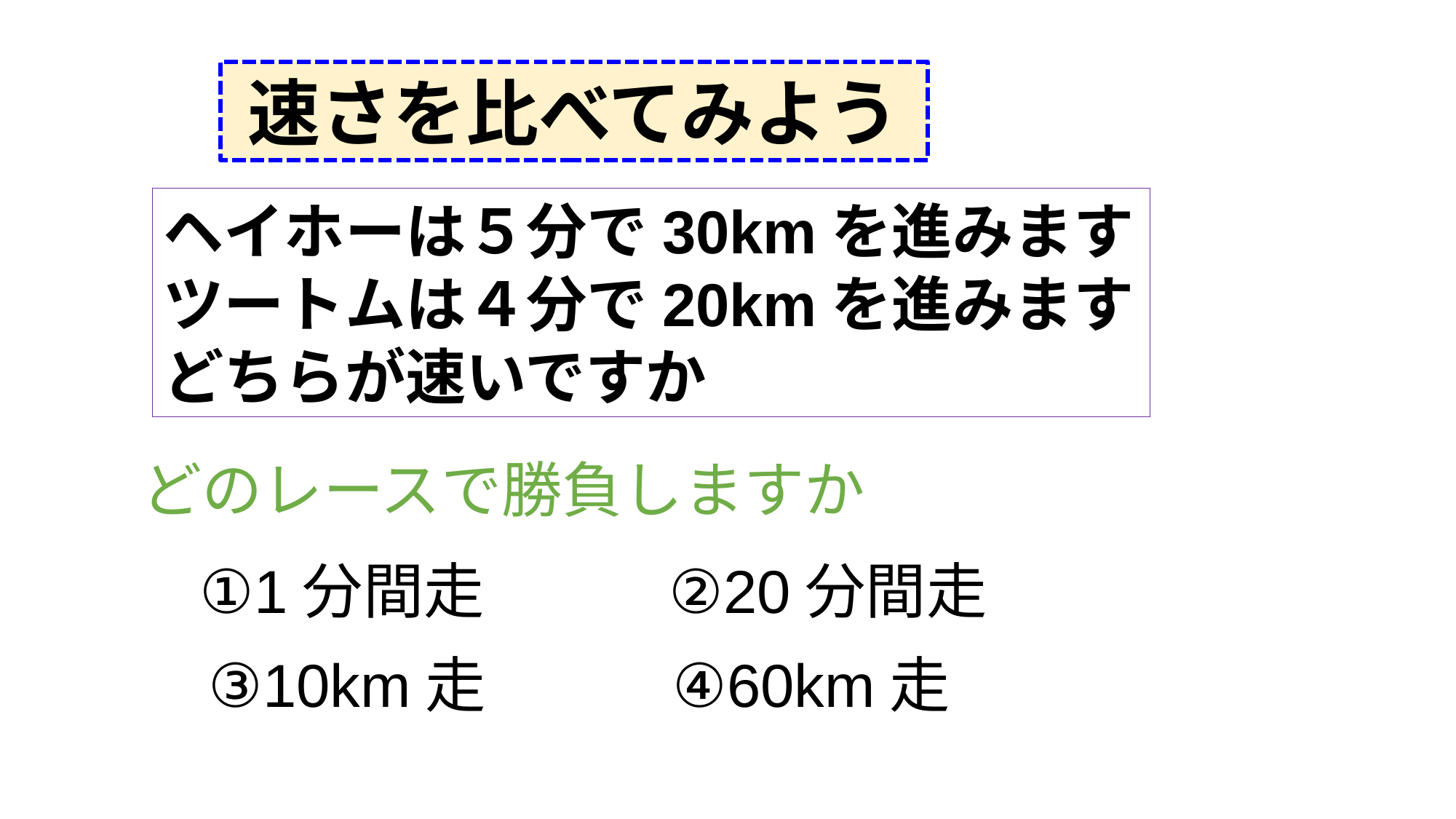

速さを比べてみよう
ヘイホーは５分で30kmを進みます
ツートムは４分で20kmを進みます
どちらが速いですか
どのレースで勝負しますか
①1分間走
②20分間走
③10km走
④60km走